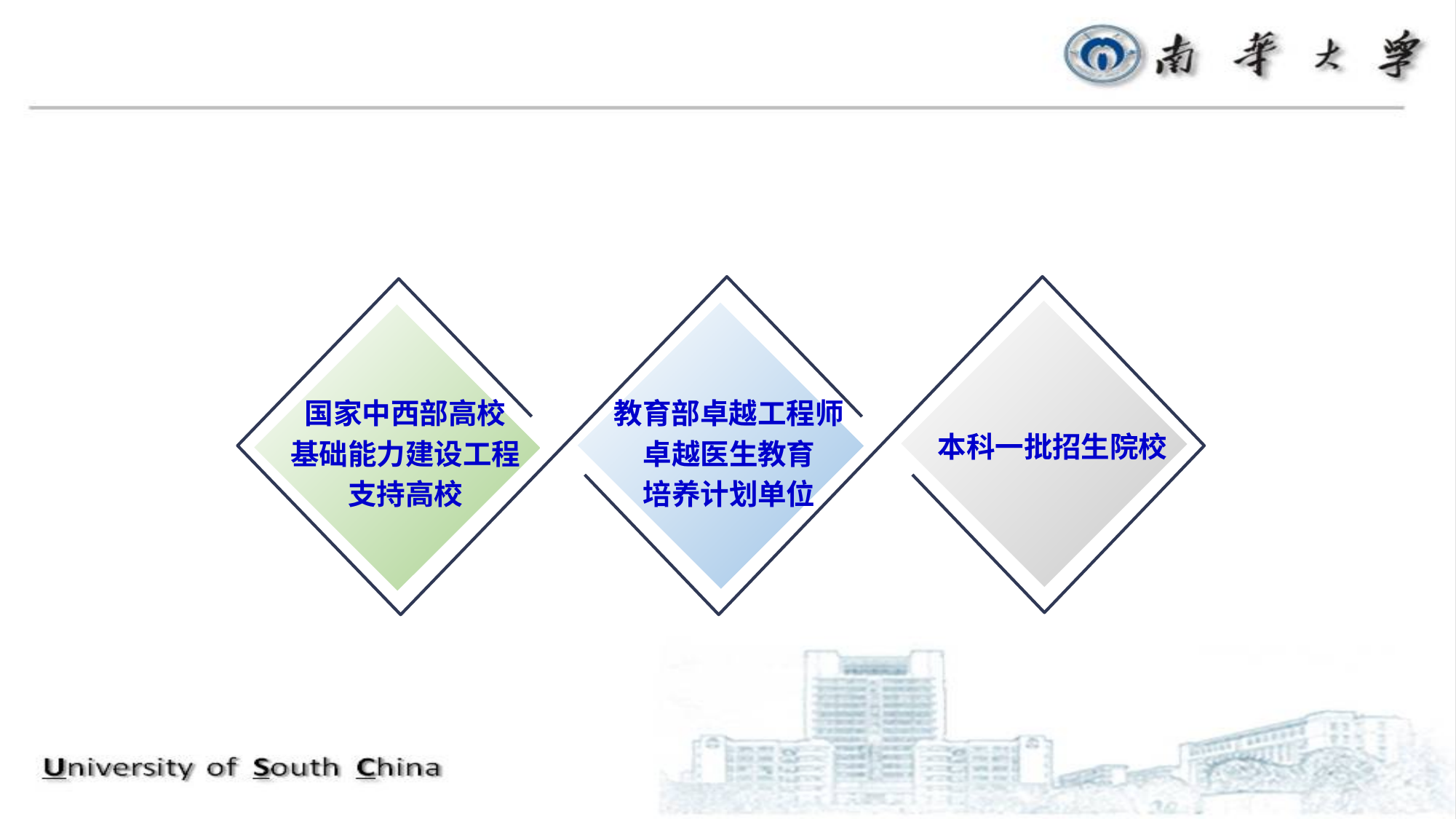

国家中西部高校
基础能力建设工程
支持高校
教育部卓越工程师
卓越医生教育
培养计划单位
本科一批招生院校